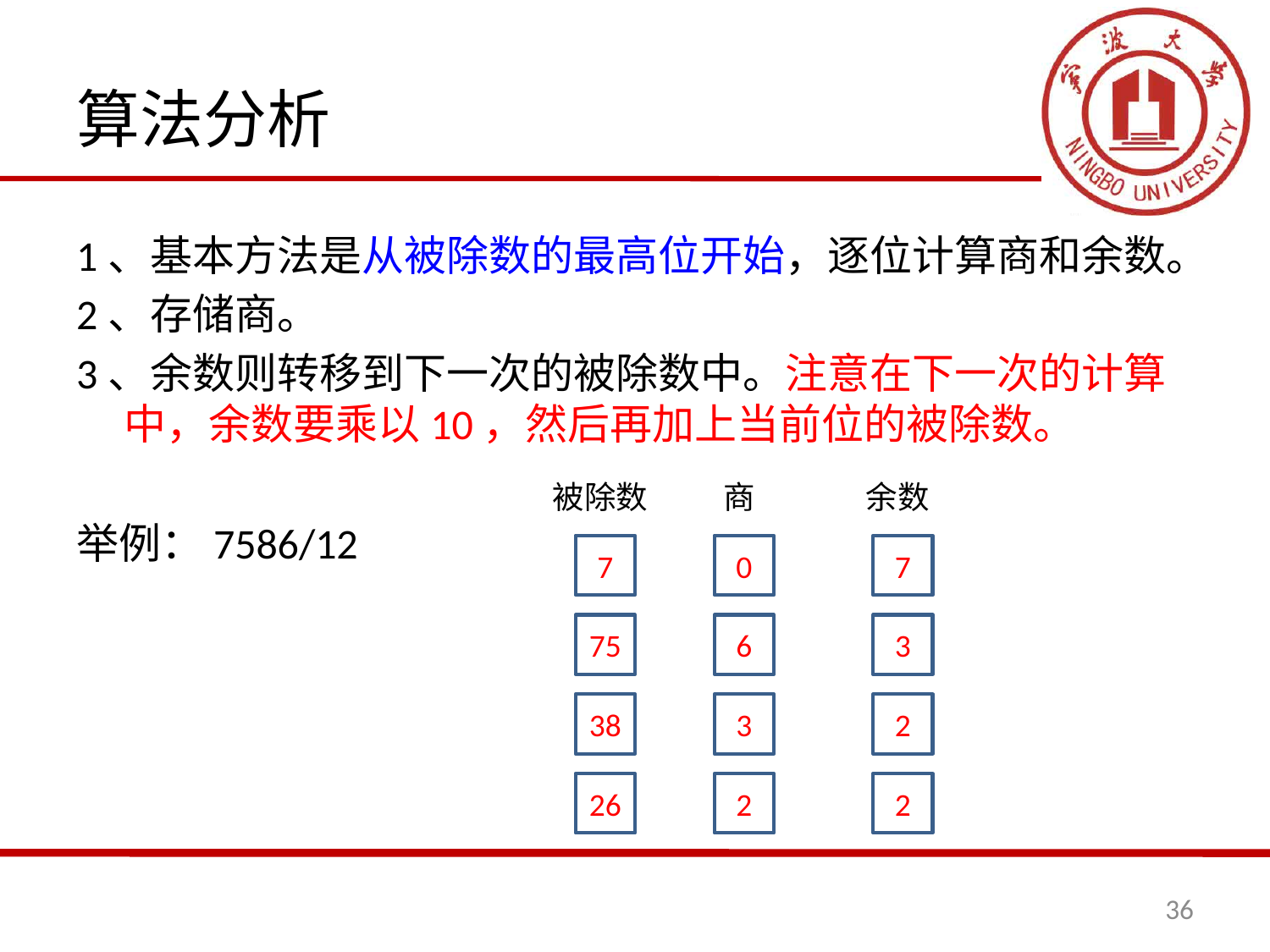

# 算法分析
1、基本方法是从被除数的最高位开始，逐位计算商和余数。
2、存储商。
3、余数则转移到下一次的被除数中。注意在下一次的计算中，余数要乘以10，然后再加上当前位的被除数。

举例：7586/12
被除数
商
余数
7
0
7
75
6
3
38
3
2
26
2
2
36